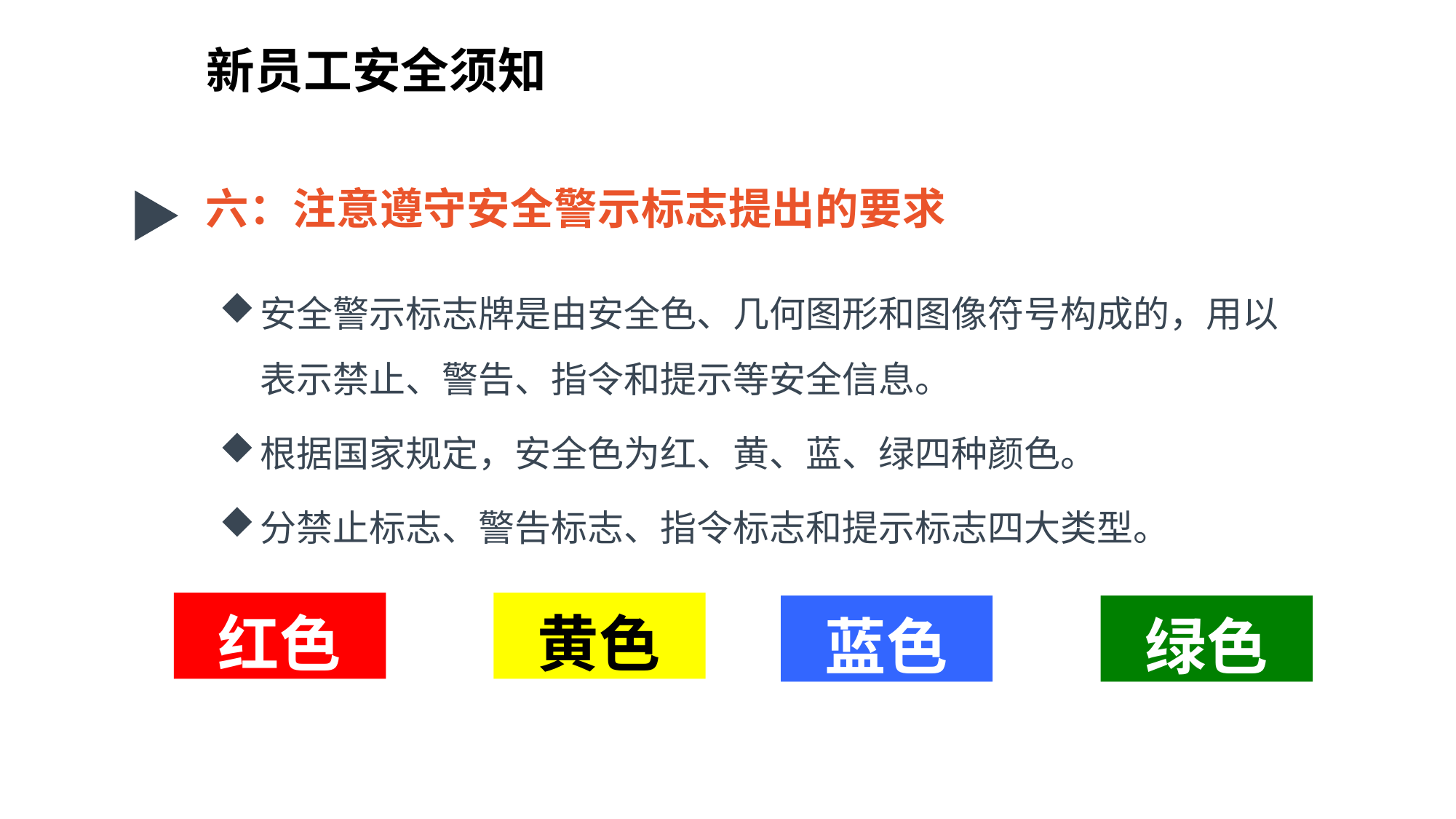

新员工安全须知
六：注意遵守安全警示标志提出的要求
安全警示标志牌是由安全色、几何图形和图像符号构成的，用以 表示禁止、警告、指令和提示等安全信息。
根据国家规定，安全色为红、黄、蓝、绿四种颜色。
分禁止标志、警告标志、指令标志和提示标志四大类型。

红色
黄色
蓝色
绿色